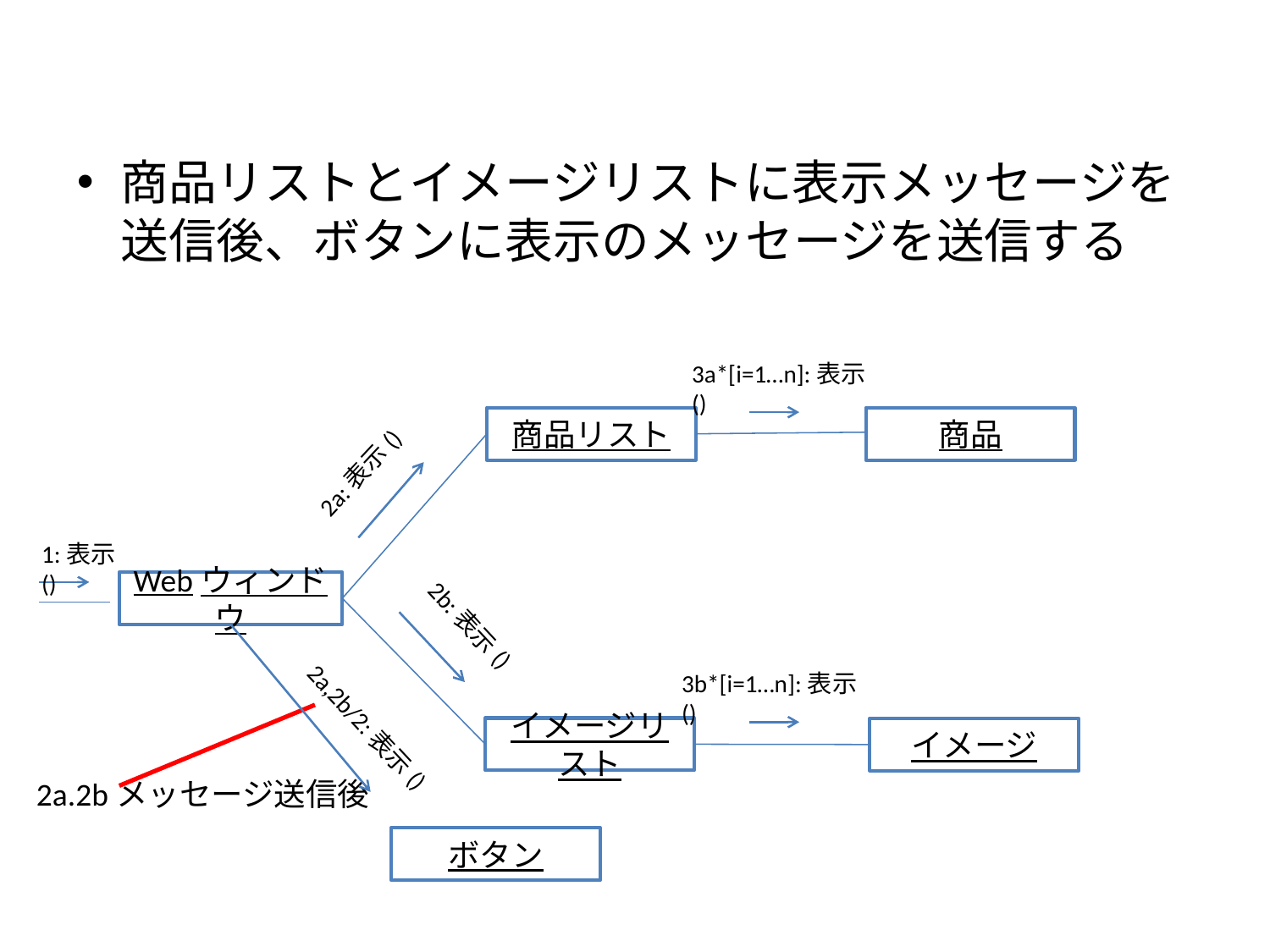

商品リストとイメージリストに表示メッセージを送信後、ボタンに表示のメッセージを送信する
3a*[i=1…n]:表示()
商品リスト
商品
2a:表示()
1:表示()
Webウィンドウ
2b:表示()
3b*[i=1…n]:表示()
2a,2b/2:表示()
イメージリスト
イメージ
2a.2bメッセージ送信後
ボタン